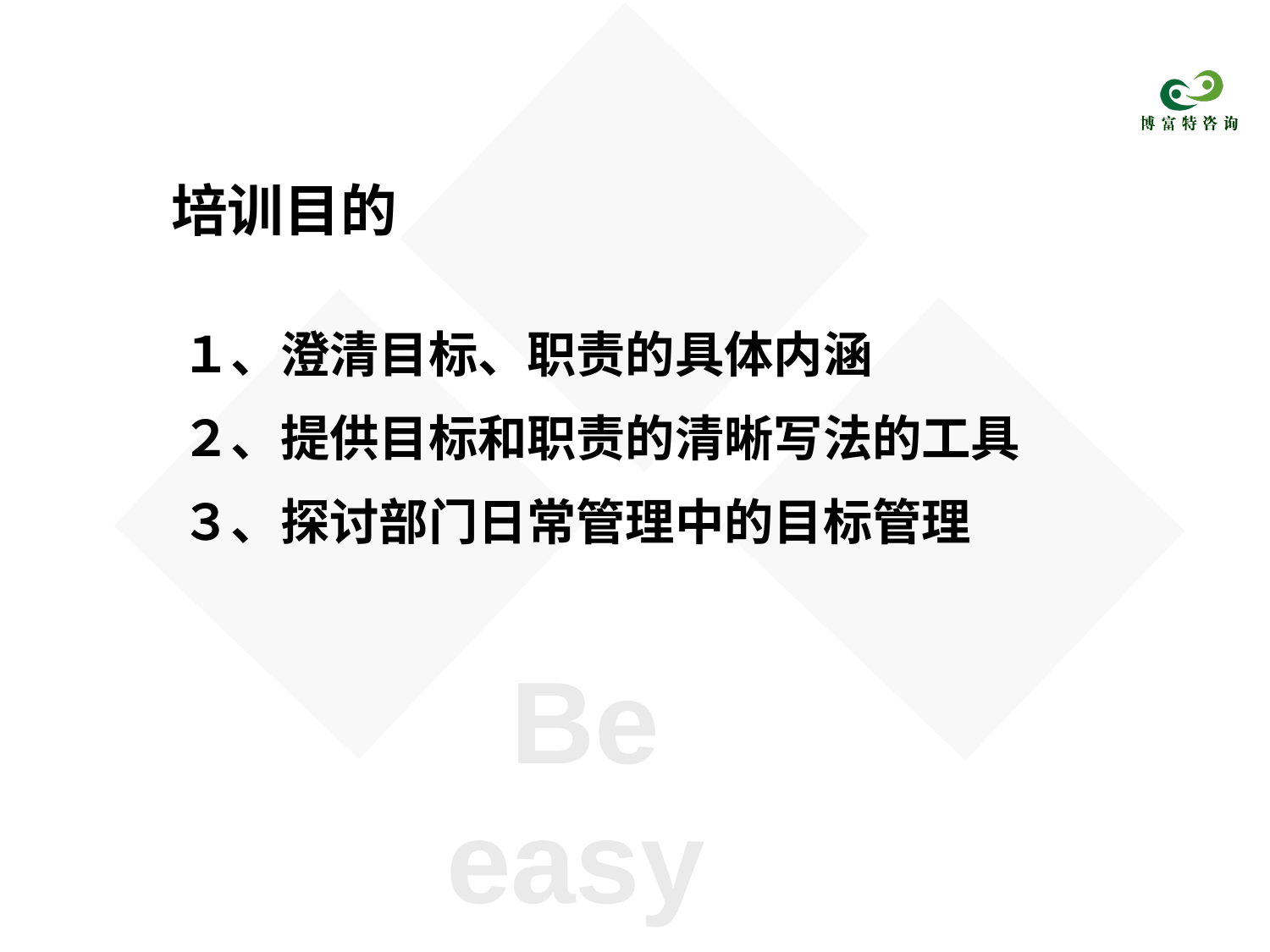

培训目的

１、澄清目标、职责的具体内涵
２、提供目标和职责的清晰写法的工具
３、探讨部门日常管理中的目标管理